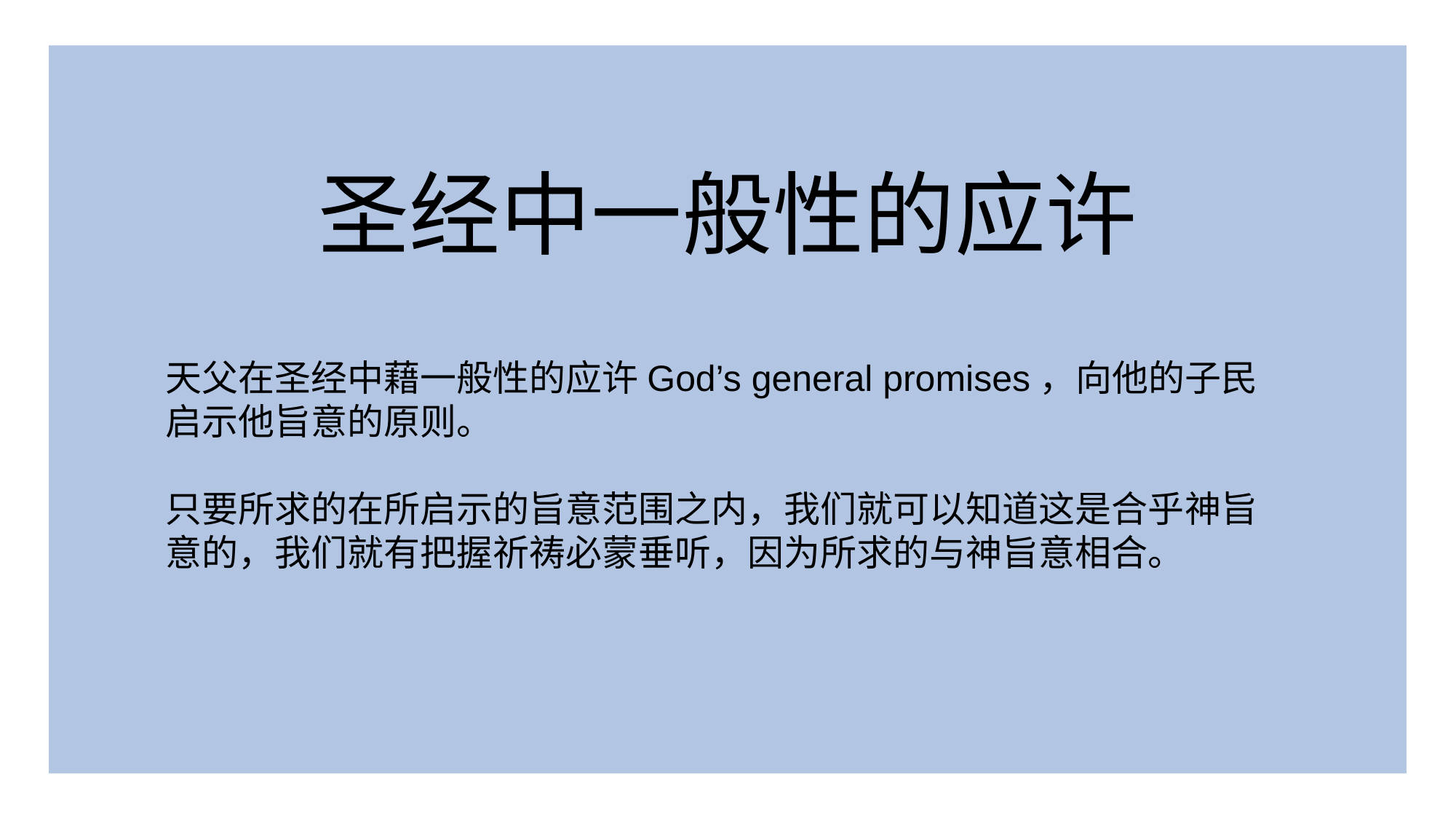

圣经中一般性的应许

天父在圣经中藉一般性的应许God’s general promises，向他的子民启示他旨意的原则。

只要所求的在所启示的旨意范围之内，我们就可以知道这是合乎神旨意的，我们就有把握祈祷必蒙垂听，因为所求的与神旨意相合。